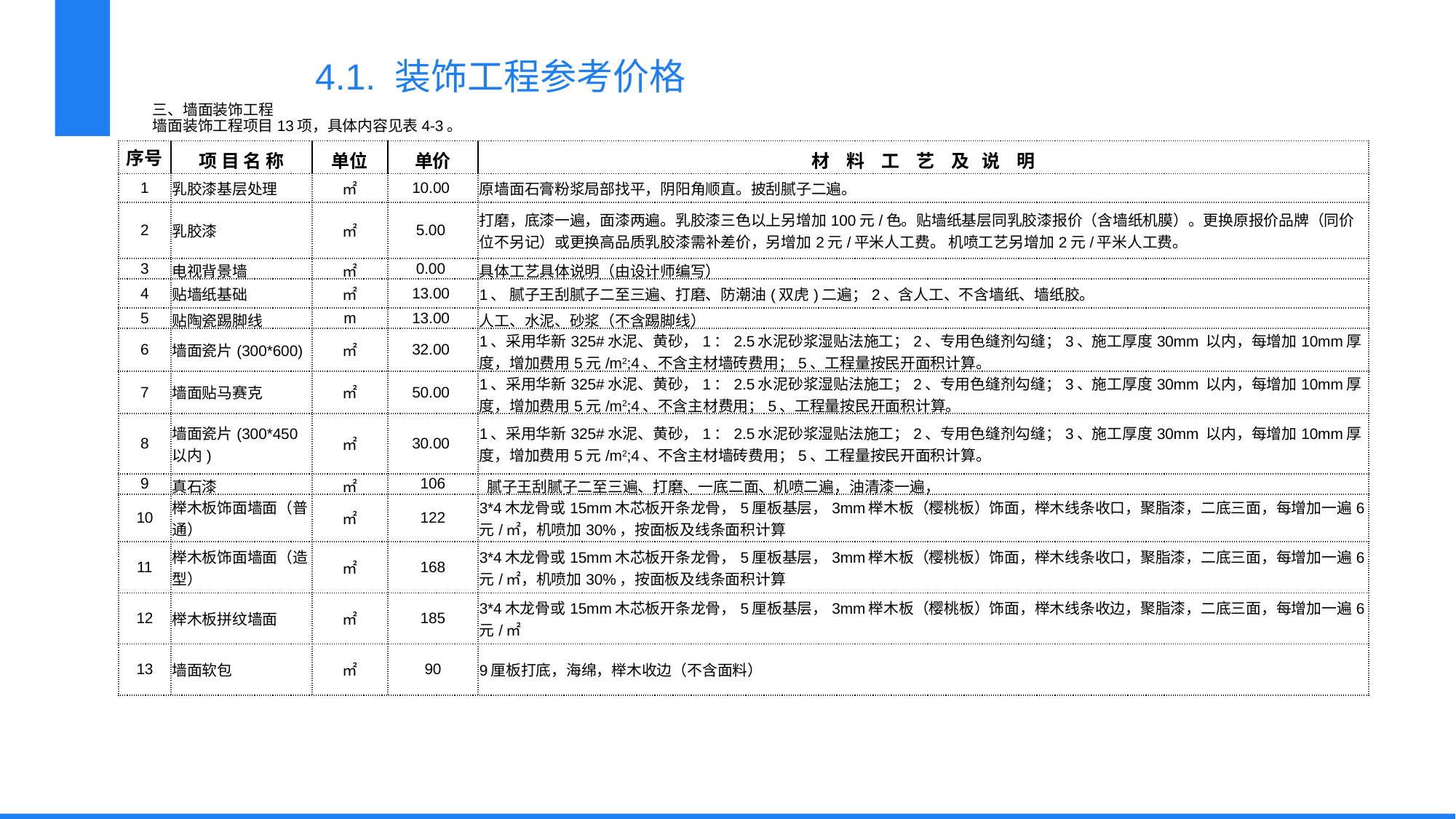

4.1. 装饰工程参考价格
三、墙面装饰工程
墙面装饰工程项目13项，具体内容见表4-3。
| 序号 | 项 目 名 称 | 单位 | 单价 | 材 料 工 艺 及 说 明 |
| --- | --- | --- | --- | --- |
| 1 | 乳胶漆基层处理 | ㎡ | 10.00 | 原墙面石膏粉浆局部找平，阴阳角顺直。披刮腻子二遍。 |
| 2 | 乳胶漆 | ㎡ | 5.00 | 打磨，底漆一遍，面漆两遍。乳胶漆三色以上另增加100元/色。贴墙纸基层同乳胶漆报价（含墙纸机膜）。更换原报价品牌（同价位不另记）或更换高品质乳胶漆需补差价，另增加2元/平米人工费。 机喷工艺另增加2元/平米人工费。 |
| 3 | 电视背景墙 | ㎡ | 0.00 | 具体工艺具体说明（由设计师编写） |
| 4 | 贴墙纸基础 | ㎡ | 13.00 | 1、 腻子王刮腻子二至三遍、打磨、防潮油(双虎)二遍；2、含人工、不含墙纸、墙纸胶。 |
| 5 | 贴陶瓷踢脚线 | m | 13.00 | 人工、水泥、砂浆（不含踢脚线） |
| 6 | 墙面瓷片(300\*600) | ㎡ | 32.00 | 1、采用华新325#水泥、黄砂，1：2.5水泥砂浆湿贴法施工；2、专用色缝剂勾缝；3、施工厚度30mm 以内，每增加10mm厚度，增加费用5元/m2;4、不含主材墙砖费用；5、工程量按民开面积计算。 |
| 7 | 墙面贴马赛克 | ㎡ | 50.00 | 1、采用华新325#水泥、黄砂，1：2.5水泥砂浆湿贴法施工；2、专用色缝剂勾缝；3、施工厚度30mm 以内，每增加10mm厚度，增加费用5元/m2;4、不含主材费用；5、工程量按民开面积计算。 |
| 8 | 墙面瓷片(300\*450以内) | ㎡ | 30.00 | 1、采用华新325#水泥、黄砂，1：2.5水泥砂浆湿贴法施工；2、专用色缝剂勾缝；3、施工厚度30mm 以内，每增加10mm厚度，增加费用5元/m2;4、不含主材墙砖费用；5、工程量按民开面积计算。 |
| 9 | 真石漆 | ㎡ | 106 | 腻子王刮腻子二至三遍、打磨、一底二面、机喷二遍，油清漆一遍， |
| 10 | 榉木板饰面墙面（普通） | ㎡ | 122 | 3\*4木龙骨或15mm木芯板开条龙骨，5厘板基层，3mm榉木板（樱桃板）饰面，榉木线条收口，聚脂漆，二底三面，每增加一遍6元/㎡，机喷加30%，按面板及线条面积计算 |
| 11 | 榉木板饰面墙面（造型） | ㎡ | 168 | 3\*4木龙骨或15mm木芯板开条龙骨，5厘板基层，3mm榉木板（樱桃板）饰面，榉木线条收口，聚脂漆，二底三面，每增加一遍6元/㎡，机喷加30%，按面板及线条面积计算 |
| 12 | 榉木板拼纹墙面 | ㎡ | 185 | 3\*4木龙骨或15mm木芯板开条龙骨，5厘板基层，3mm榉木板（樱桃板）饰面，榉木线条收边，聚脂漆，二底三面，每增加一遍6元/㎡ |
| 13 | 墙面软包 | ㎡ | 90 | 9厘板打底，海绵，榉木收边（不含面料） |